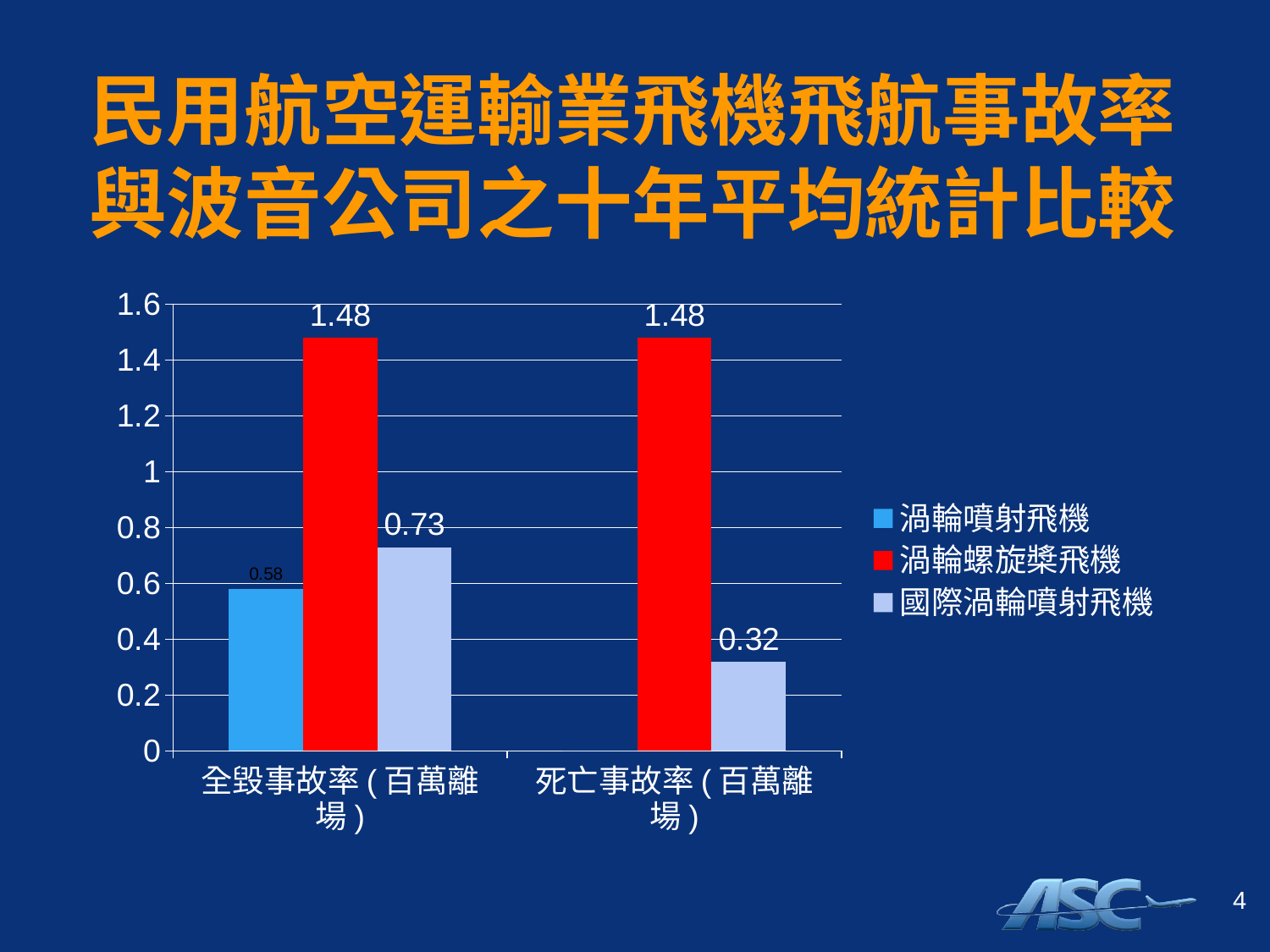

# 民用航空運輸業飛機飛航事故率 與波音公司之十年平均統計比較

### Chart

| Category | 渦輪噴射飛機 | 渦輪螺旋槳飛機 | 國際渦輪噴射飛機 |
|---|---|---|---|
| 全毀事故率(百萬離場) | 0.5800000000000001 | 1.48 | 0.7300000000000001 |
| 死亡事故率(百萬離場) | 0.0 | 1.48 | 0.32000000000000006 |
4